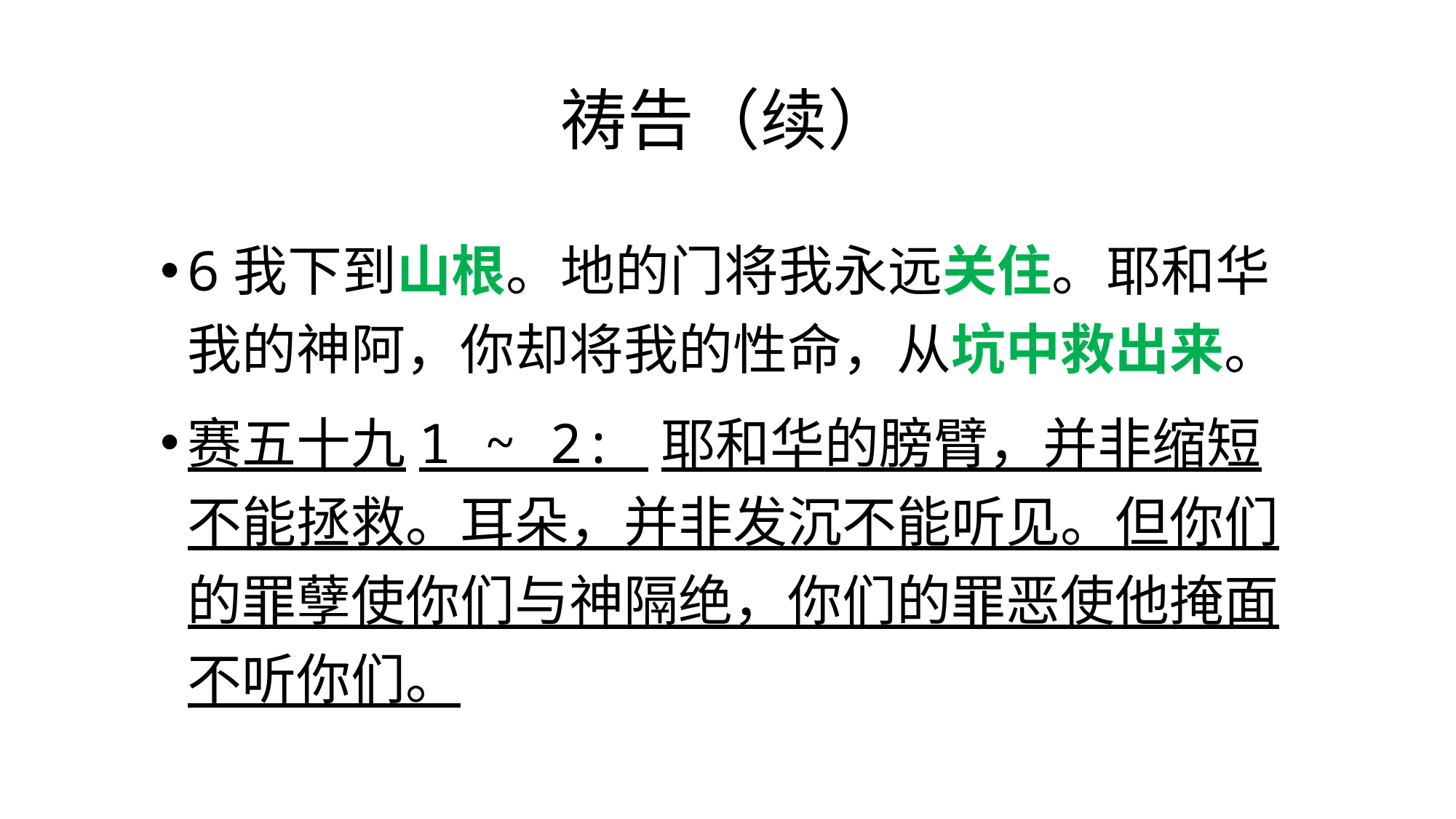

# 祷告（续）
6我下到山根。地的门将我永远关住。耶和华我的神阿，你却将我的性命，从坑中救出来。
赛五十九1 ~ 2: 耶和华的膀臂，并非缩短不能拯救。耳朵，并非发沉不能听见。但你们的罪孽使你们与神隔绝，你们的罪恶使他掩面不听你们。